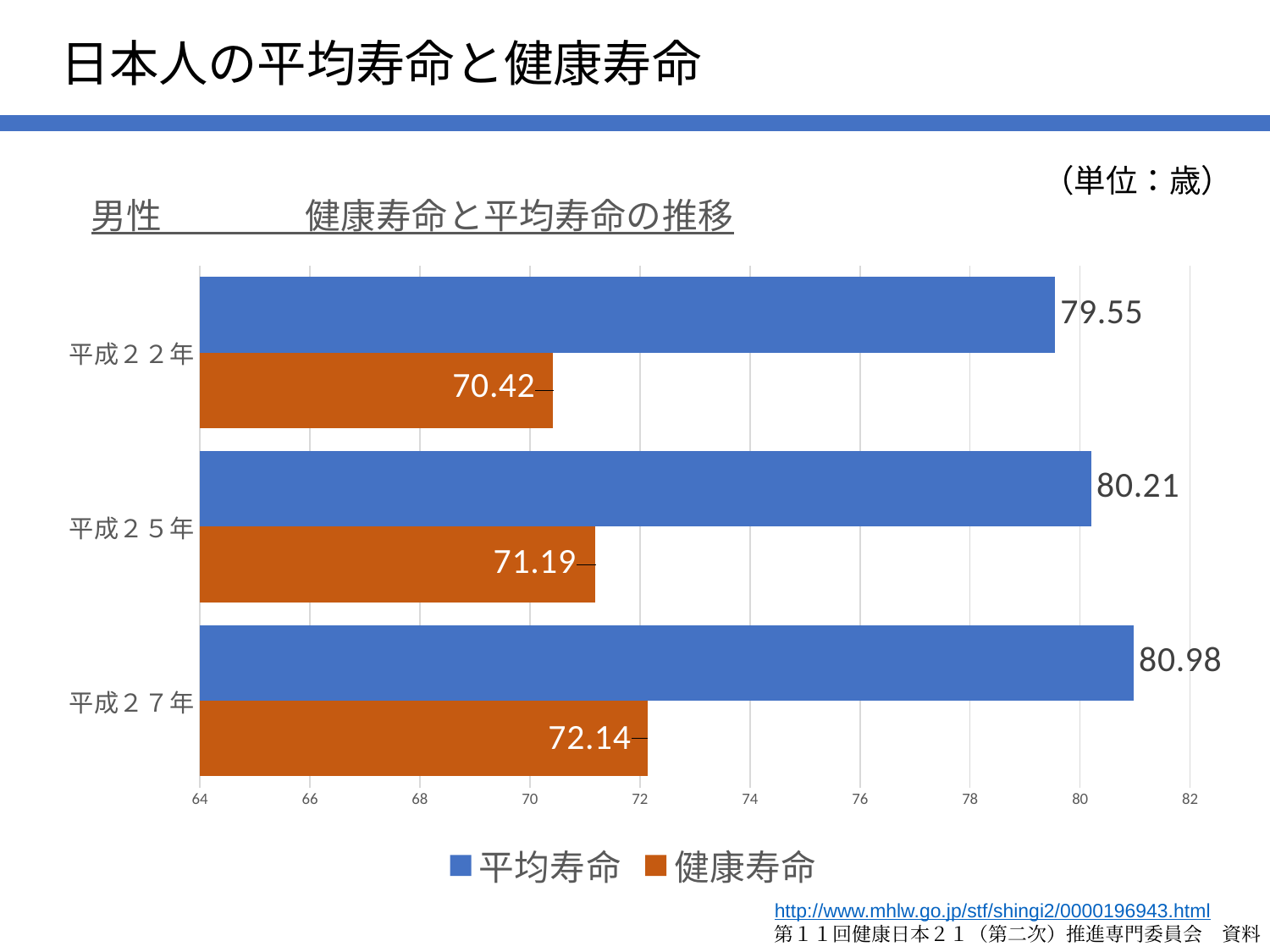

日本人の平均寿命と健康寿命
（単位：歳）

### Chart: 男性　　　　健康寿命と平均寿命の推移

| Category | 健康寿命 | 平均寿命 |
|---|---|---|
| 平成２７年 | 72.14 | 80.98 |
| 平成２５年 | 71.19 | 80.21 |
| 平成２２年 | 70.42 | 79.55 |
http://www.mhlw.go.jp/stf/shingi2/0000196943.html
第１１回健康日本２１（第二次）推進専門委員会　資料